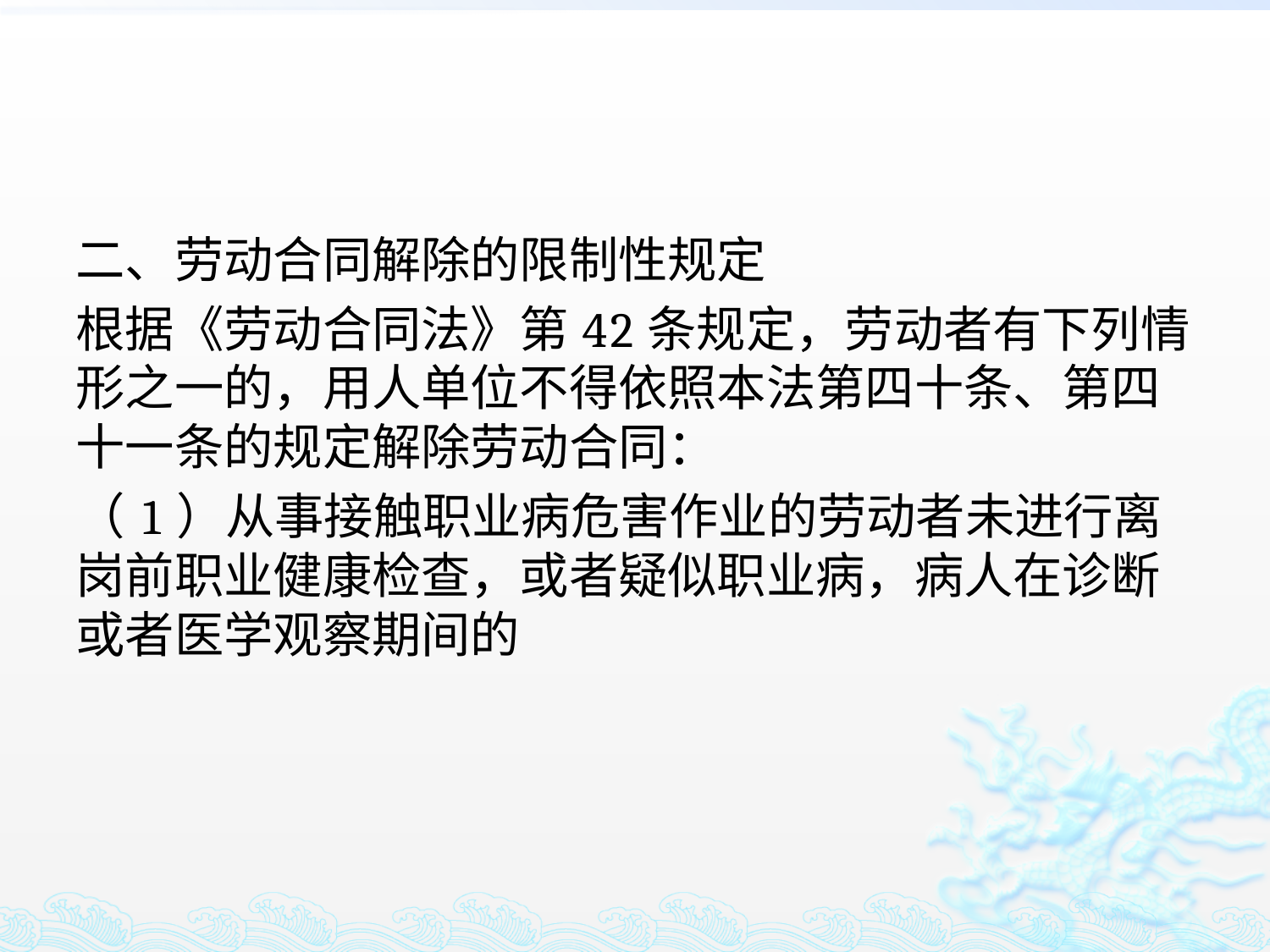

#
二、劳动合同解除的限制性规定
根据《劳动合同法》第42条规定，劳动者有下列情形之一的，用人单位不得依照本法第四十条、第四十一条的规定解除劳动合同：
（1）从事接触职业病危害作业的劳动者未进行离岗前职业健康检查，或者疑似职业病，病人在诊断或者医学观察期间的